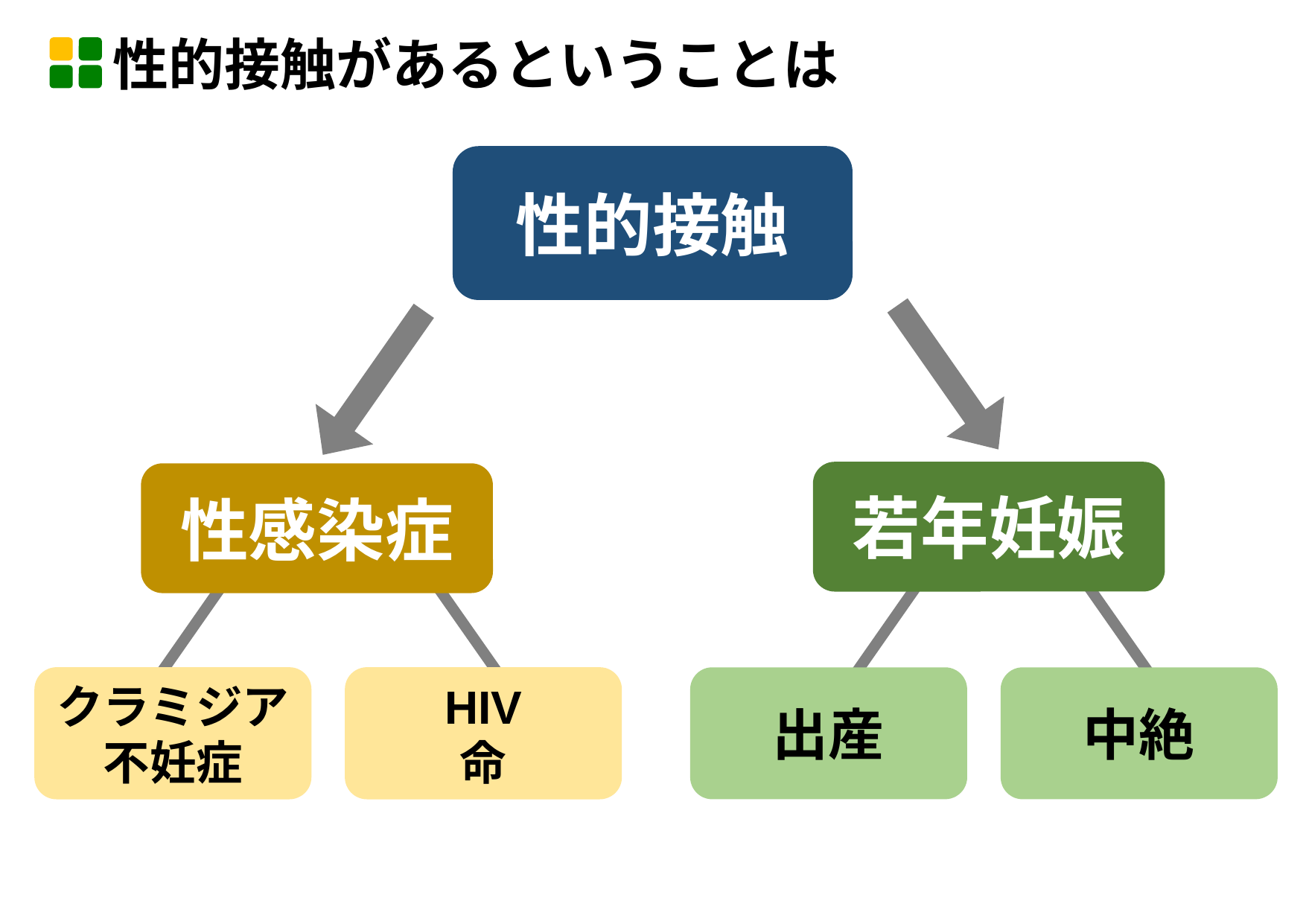

性的接触があるということは

性的接触

若年妊娠
性感染症

クラミジア
不妊症
HIV
命
出産
中絶